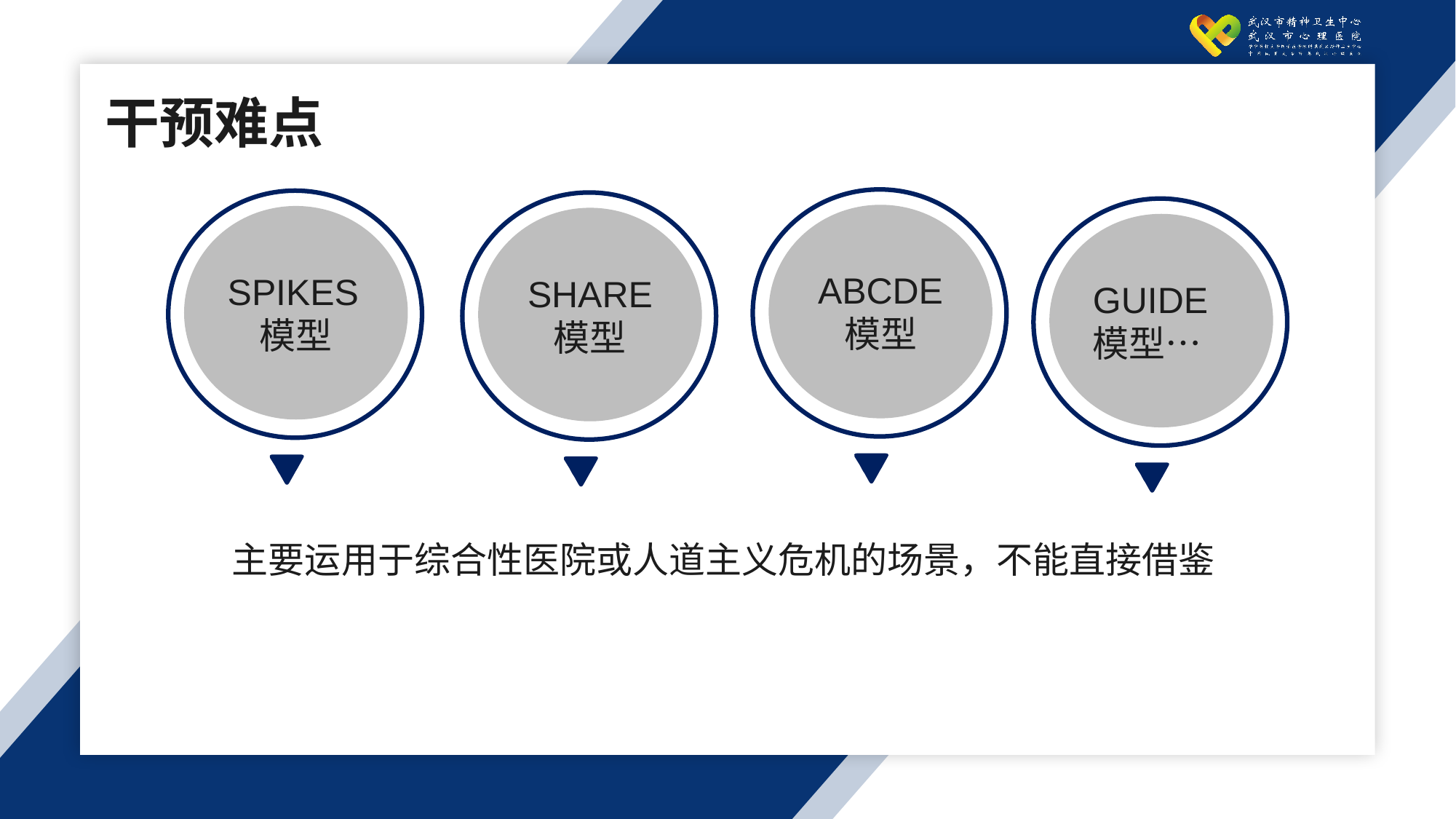

干预难点

ABCDE
模型
SPIKES模型
SHARE
模型
GUIDE
模型…

主要运用于综合性医院或人道主义危机的场景，不能直接借鉴